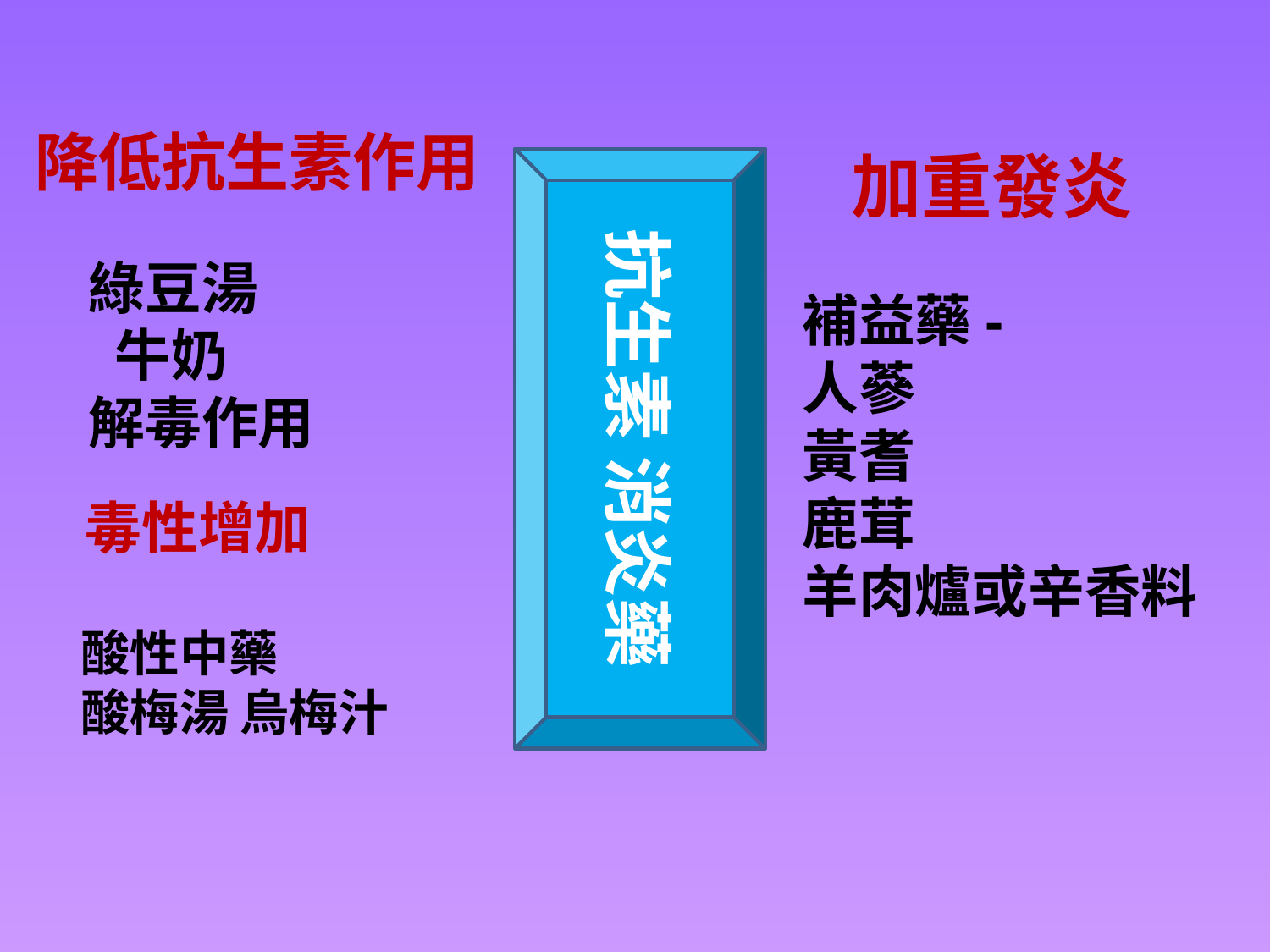

降低抗生素作用
加重發炎
抗生素 消炎藥
綠豆湯
 牛奶
解毒作用
補益藥-
人蔘
黃耆
鹿茸
羊肉爐或辛香料
毒性增加
酸性中藥
酸梅湯 烏梅汁